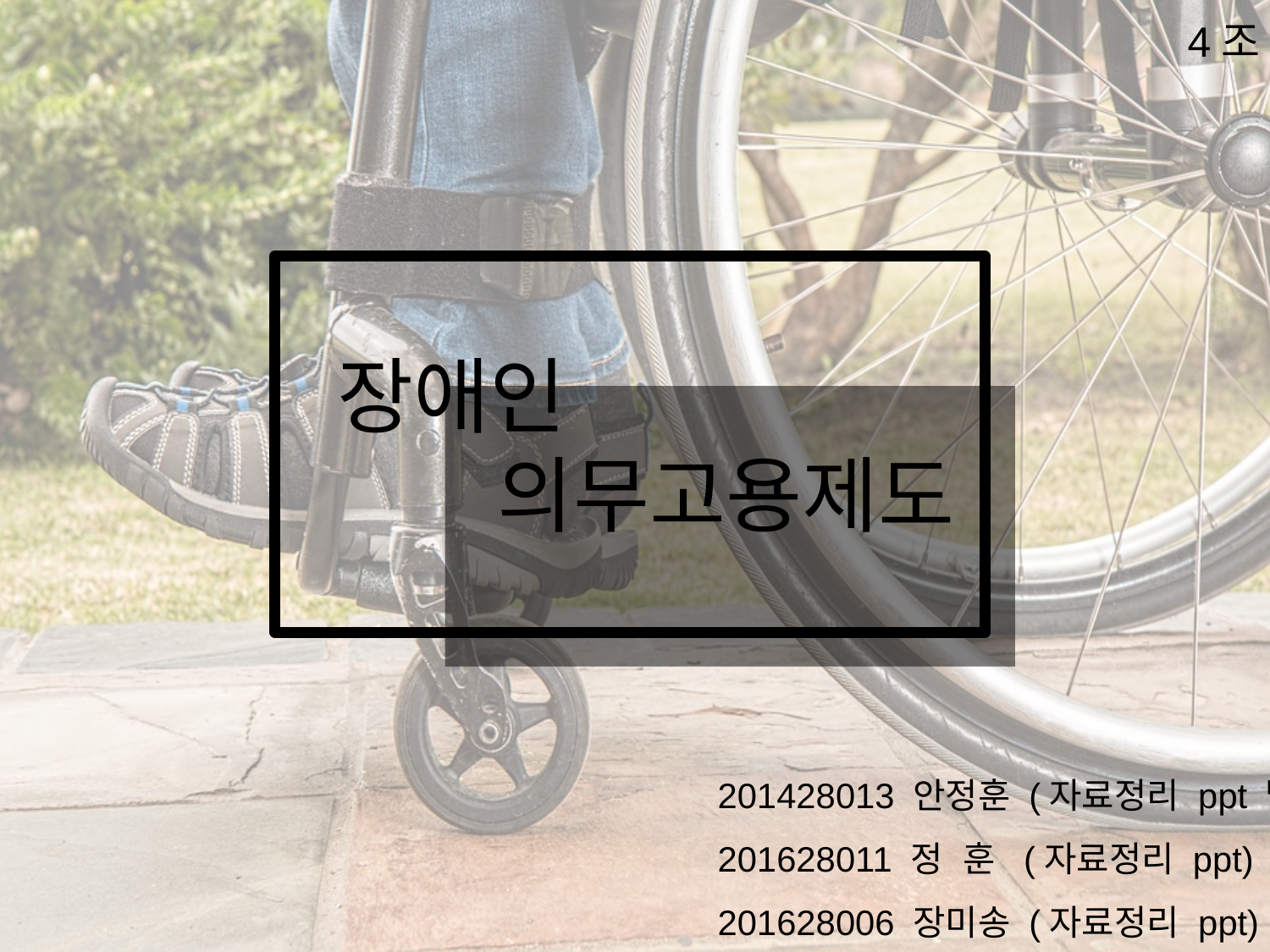

4조

장애인
      의무고용제도

201428013 안정훈 (자료정리 ppt 발표)
201628011 정  훈  (자료정리 ppt)
201628006 장미송 (자료정리 ppt)